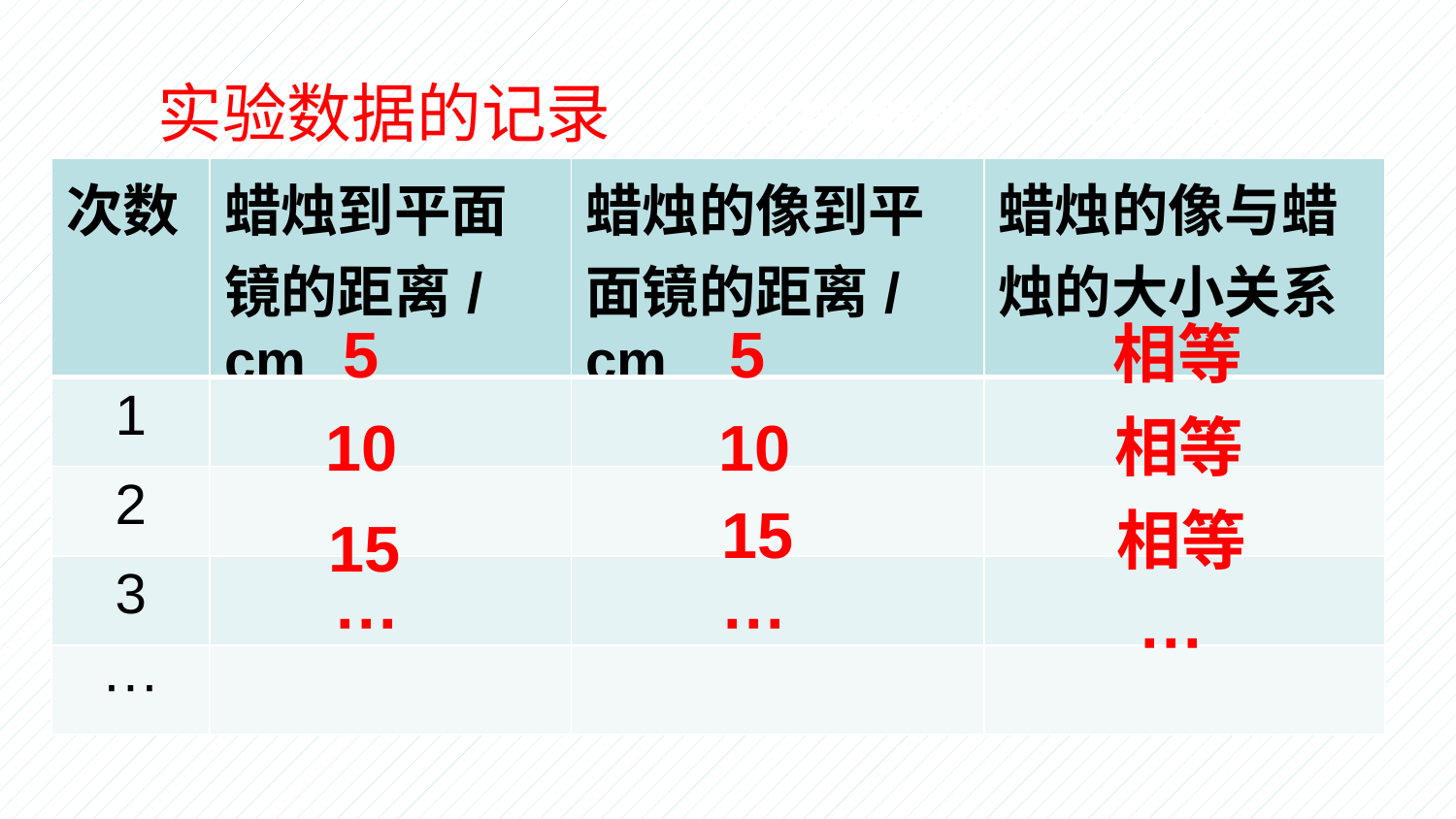

实验数据的记录
21世纪教育网版权所有   21cnjy. com
| 次数 | 蜡烛到平面镜的距离/cm | 蜡烛的像到平面镜的距离/cm | 蜡烛的像与蜡烛的大小关系 |
| --- | --- | --- | --- |
| 1 |  |  |  |
| 2 |  |  |  |
| 3 |  |  |  |
| ··· |  |  |  |
相等
5
5
10
相等
10
15
相等
15
···
···
···